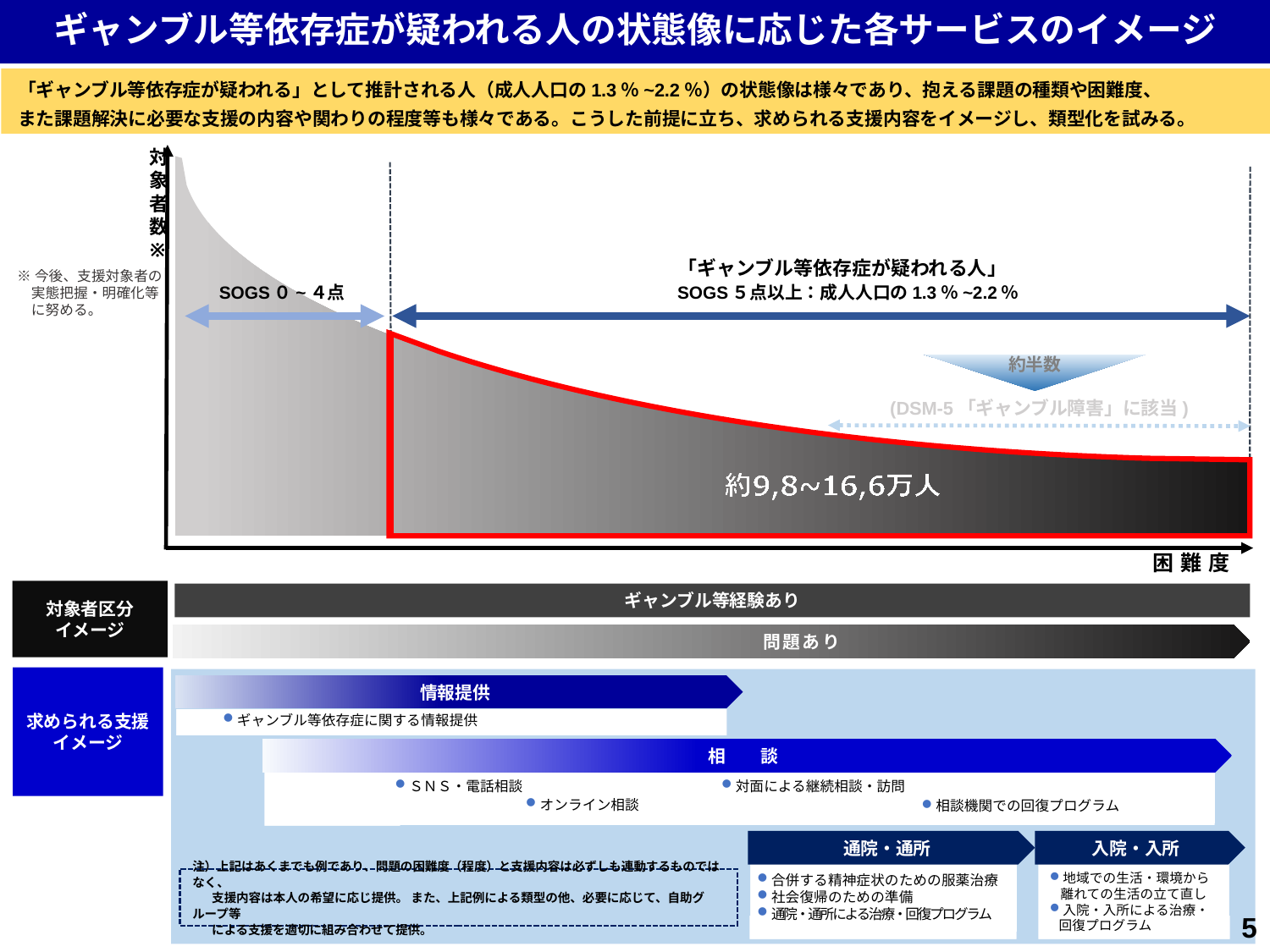

ギャンブル等依存症が疑われる人の状態像に応じた各サービスのイメージ
「ギャンブル等依存症が疑われる」として推計される人（成人人口の1.3％~2.2％）の状態像は様々であり、抱える課題の種類や困難度、
また課題解決に必要な支援の内容や関わりの程度等も様々である。こうした前提に立ち、求められる支援内容をイメージし、類型化を試みる。
対象者数
※

※今後、支援対象者の
　実態把握・明確化等
　に努める。
「ギャンブル等依存症が疑われる人」
SOGS０~４点
SOGS５点以上：成人人口の1.3％~2.2％

約半数

(DSM-5「ギャンブル障害」に該当)
困難度
対象者区分
イメージ
ギャンブル等経験あり
　　　　　    　　　　　　　　　　　　　　　　　　　　　　　　　　　問題あり
求められる支援イメージ

情報提供

ギャンブル等依存症に関する情報提供
相　　談
対面による継続相談・訪問
ＳＮＳ・電話相談

オンライン相談
相談機関での回復プログラム
通院・通所
入院・入所

地域での生活・環境から
離れての生活の立て直し
入院・入所による治療・
  回復プログラム
合併する精神症状のための服薬治療
社会復帰のための準備
通院・通所による治療・回復プログラム
注）上記はあくまでも例であり、問題の困難度（程度）と支援内容は必ずしも連動するものではなく、
      支援内容は本人の希望に応じ提供。 また、上記例による類型の他、必要に応じて、自助グループ等
      による支援を適切に組み合わせて提供。
5